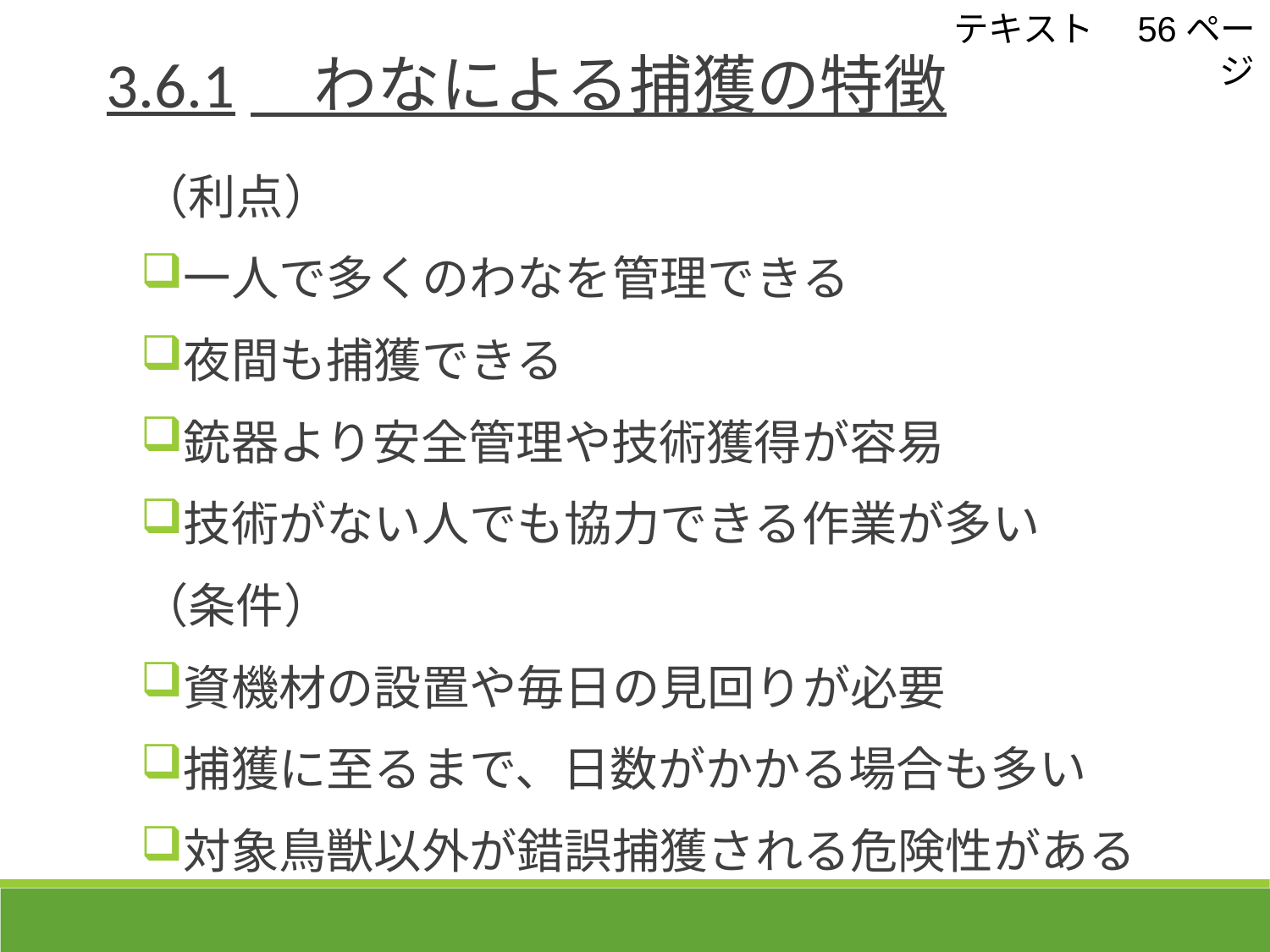

テキスト　56ページ
3.6.1　わなによる捕獲の特徴
（利点）
一人で多くのわなを管理できる
夜間も捕獲できる
銃器より安全管理や技術獲得が容易
技術がない人でも協力できる作業が多い
（条件）
資機材の設置や毎日の見回りが必要
捕獲に至るまで、日数がかかる場合も多い
対象鳥獣以外が錯誤捕獲される危険性がある